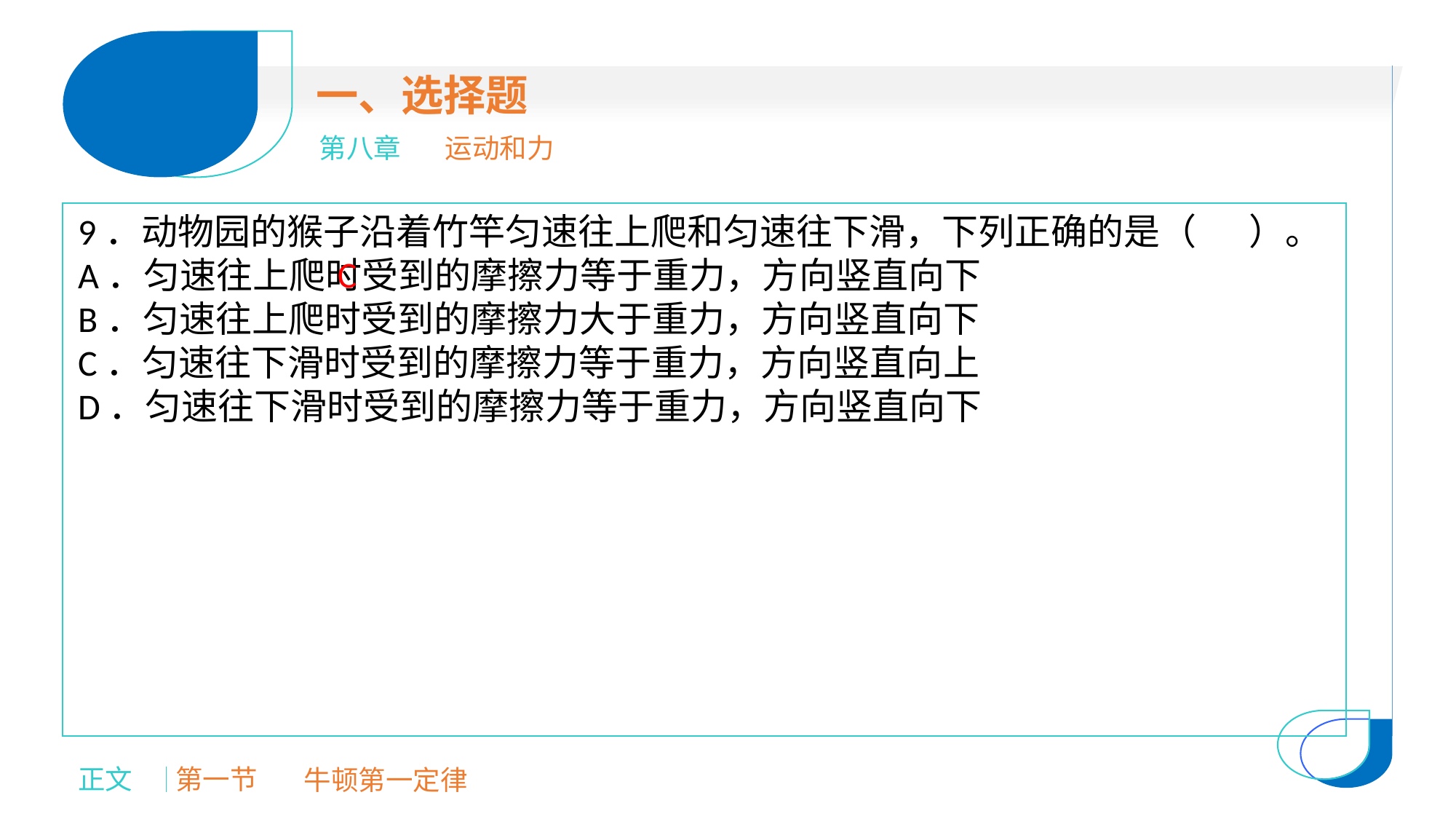

一、选择题

第八章
运动和力

9．动物园的猴子沿着竹竿匀速往上爬和匀速往下滑，下列正确的是（  　）。
A．匀速往上爬时受到的摩擦力等于重力，方向竖直向下
B．匀速往上爬时受到的摩擦力大于重力，方向竖直向下
C．匀速往下滑时受到的摩擦力等于重力，方向竖直向上
D．匀速往下滑时受到的摩擦力等于重力，方向竖直向下
C

正文
第一节
牛顿第一定律